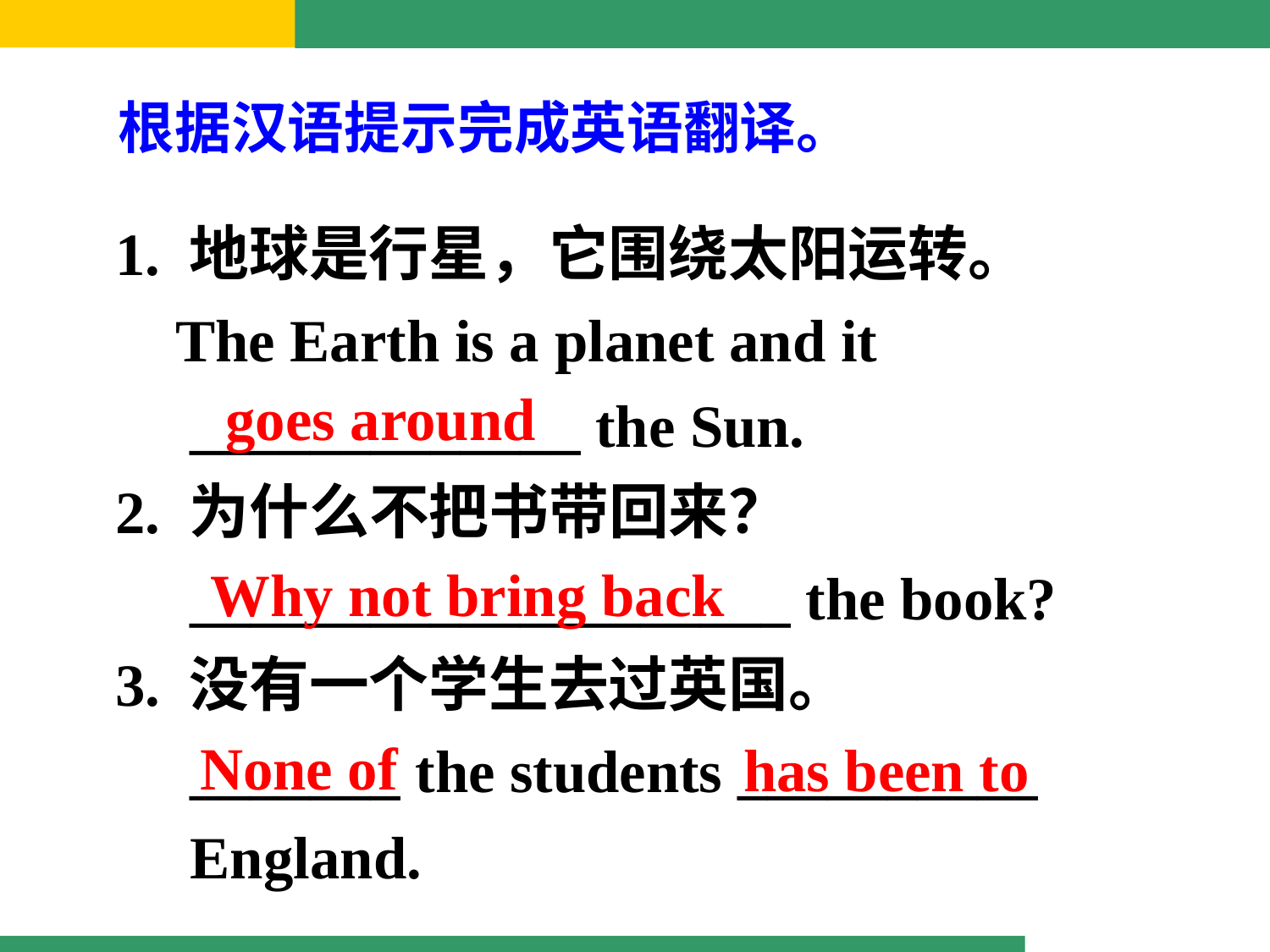

根据汉语提示完成英语翻译。
1. 地球是行星，它围绕太阳运转。
    The Earth is a planet and it
     _____________ the Sun.
2. 为什么不把书带回来？
     ____________________ the book?
3. 没有一个学生去过英国。
     _______ the students __________
     England.
 goes around
Why not bring back
None of
has been to